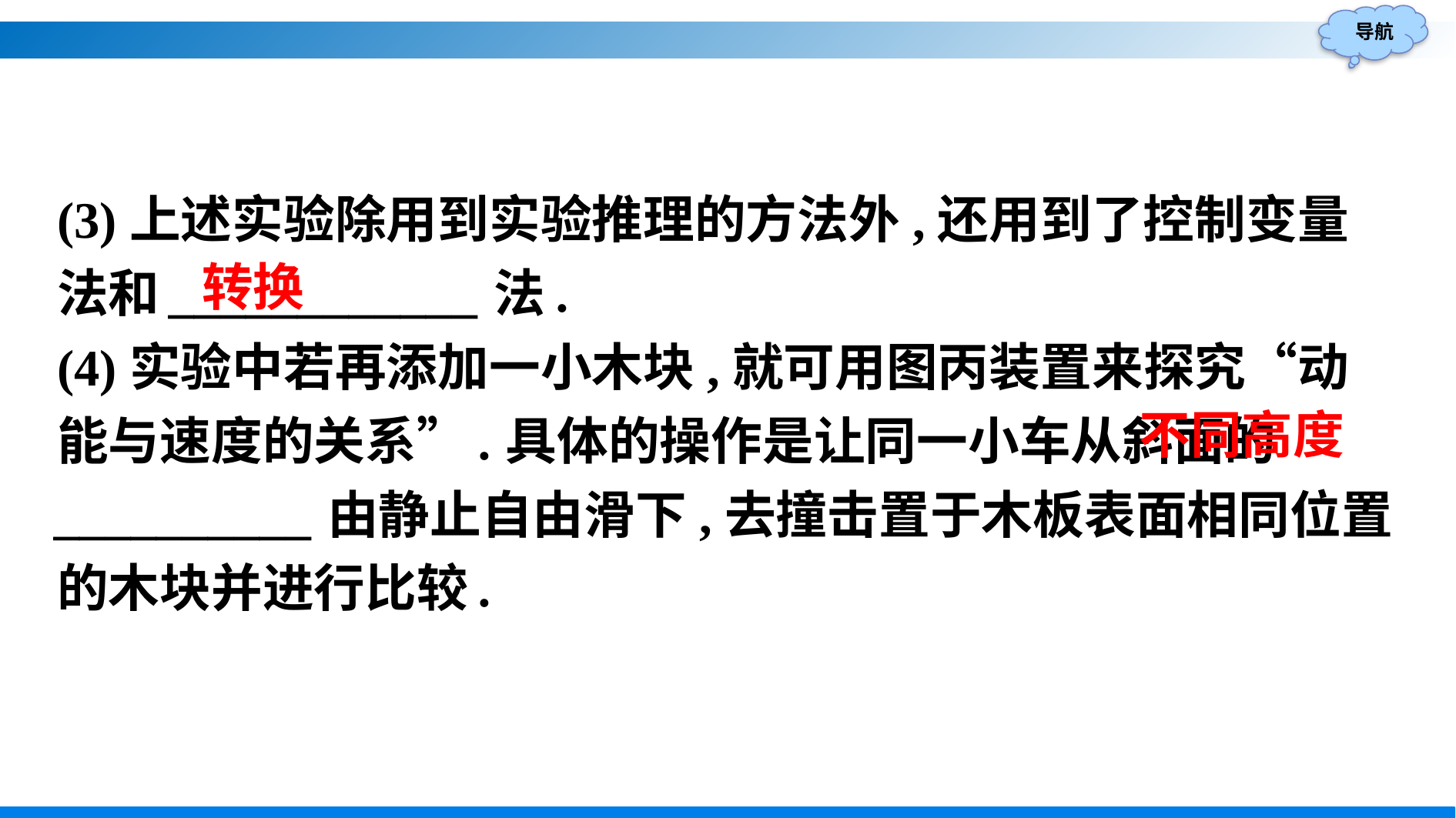

(3)上述实验除用到实验推理的方法外,还用到了控制变量法和____________法.
(4)实验中若再添加一小木块,就可用图丙装置来探究“动能与速度的关系”.具体的操作是让同一小车从斜面的__________由静止自由滑下,去撞击置于木板表面相同位置的木块并进行比较.
转换
不同高度